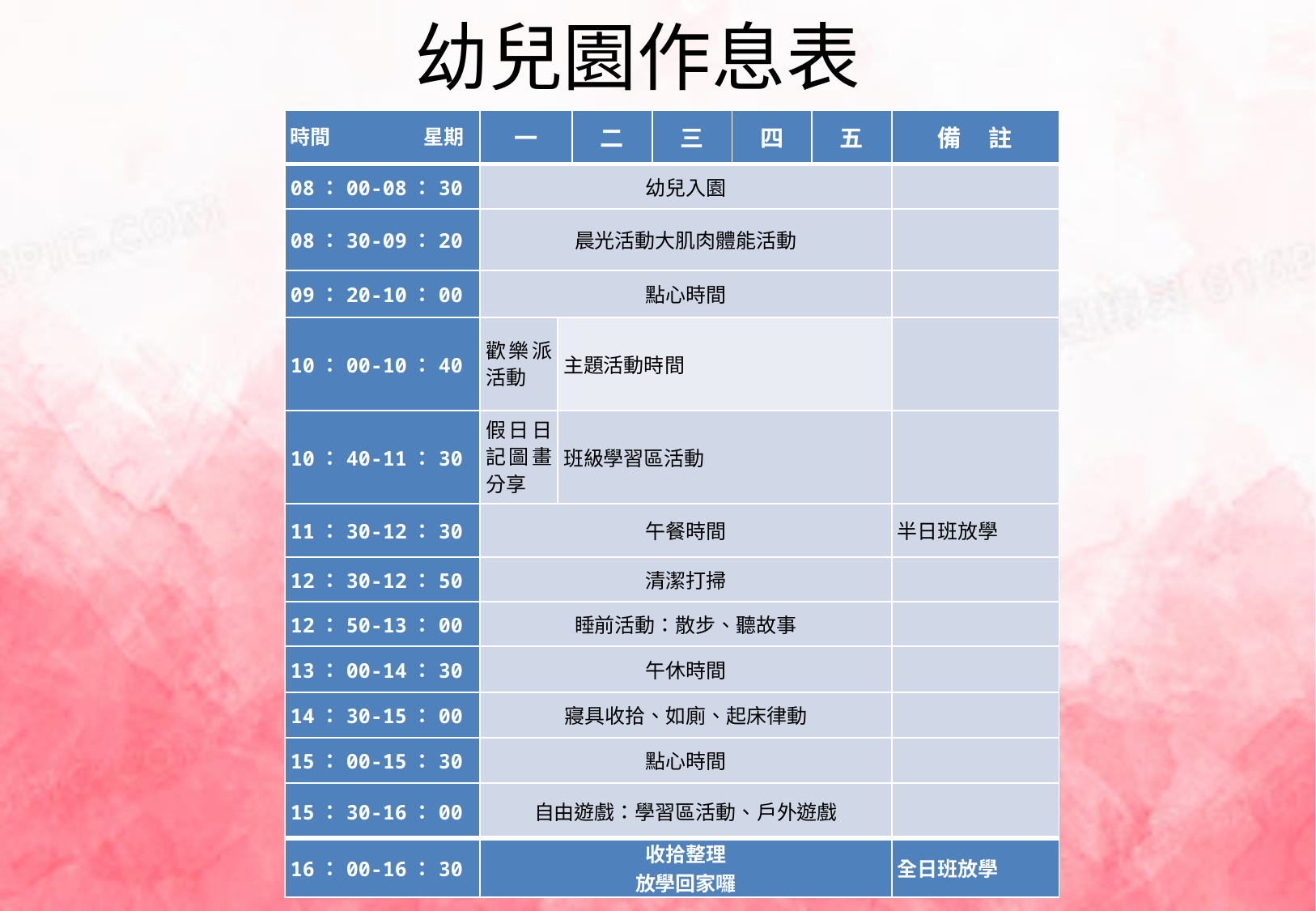

# 幼兒園作息表
| 時間 星期 | 一 |  | 二 | 三 | 四 | 五 | 備 註 |
| --- | --- | --- | --- | --- | --- | --- | --- |
| 08：00-08：30 | 幼兒入園 |  |  |  |  |  |  |
| 08：30-09：20 | 晨光活動大肌肉體能活動 |  |  |  |  |  |  |
| 09：20-10：00 | 點心時間 |  |  |  |  |  |  |
| 10：00-10：40 | 歡樂派活動 | 主題活動時間 |  |  |  |  |  |
| 10：40-11：30 | 假日日記圖畫分享 | 班級學習區活動 |  |  |  |  |  |
| 11：30-12：30 | 午餐時間 |  |  |  |  |  | 半日班放學 |
| 12：30-12：50 | 清潔打掃 |  |  |  |  |  |  |
| 12：50-13：00 | 睡前活動：散步、聽故事 |  |  |  |  |  |  |
| 13：00-14：30 | 午休時間 |  |  |  |  |  |  |
| 14：30-15：00 | 寢具收拾、如廁、起床律動 |  |  |  |  |  |  |
| 15：00-15：30 | 點心時間 |  |  |  |  |  |  |
| 15：30-16：00 | 自由遊戲：學習區活動、戶外遊戲 |  |  |  |  |  |  |
| 16：00-16：30 | 收拾整理 放學回家囉 |  |  |  |  |  | 全日班放學 |